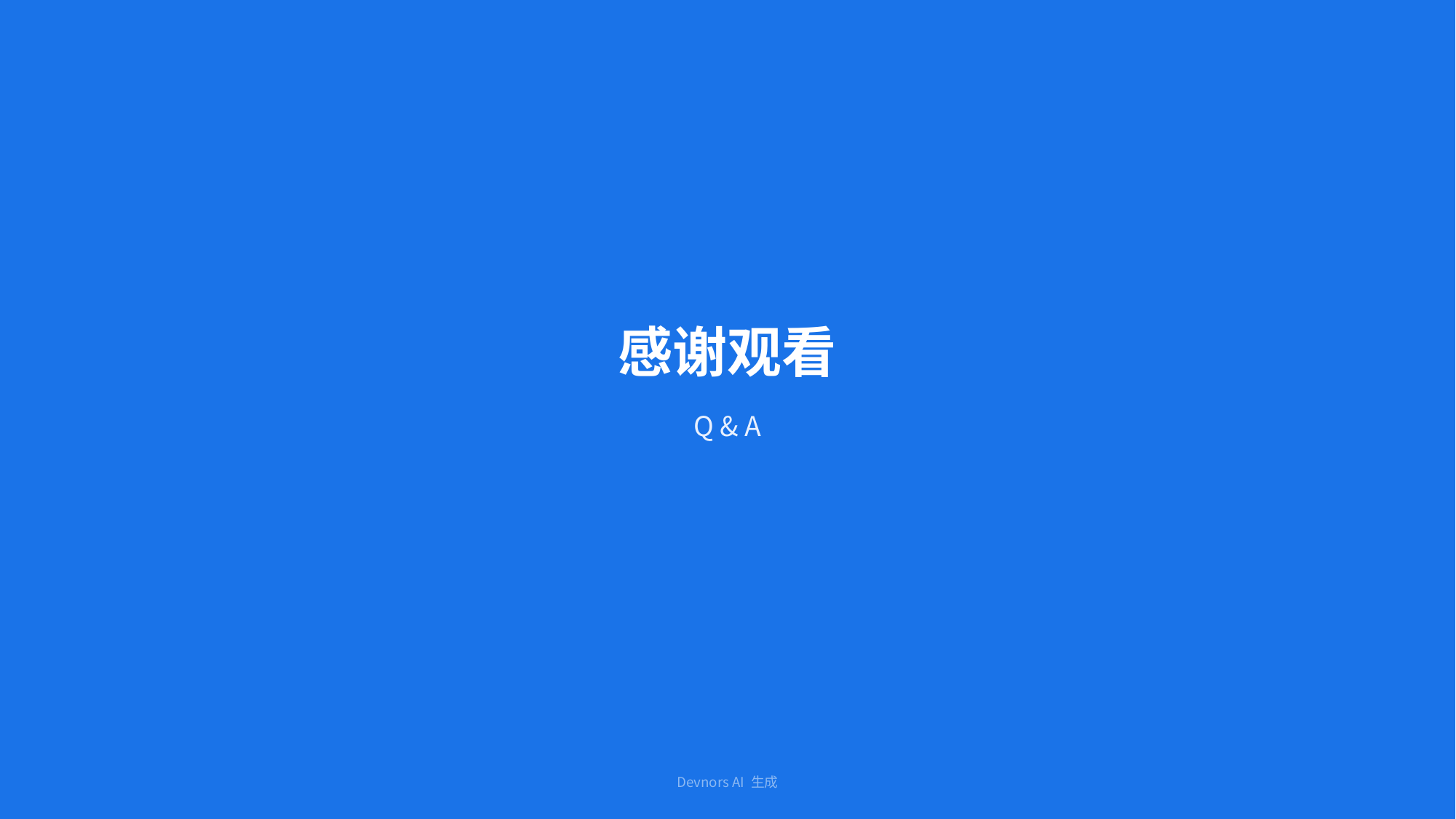

感谢观看
Q & A
Devnors AI 生成